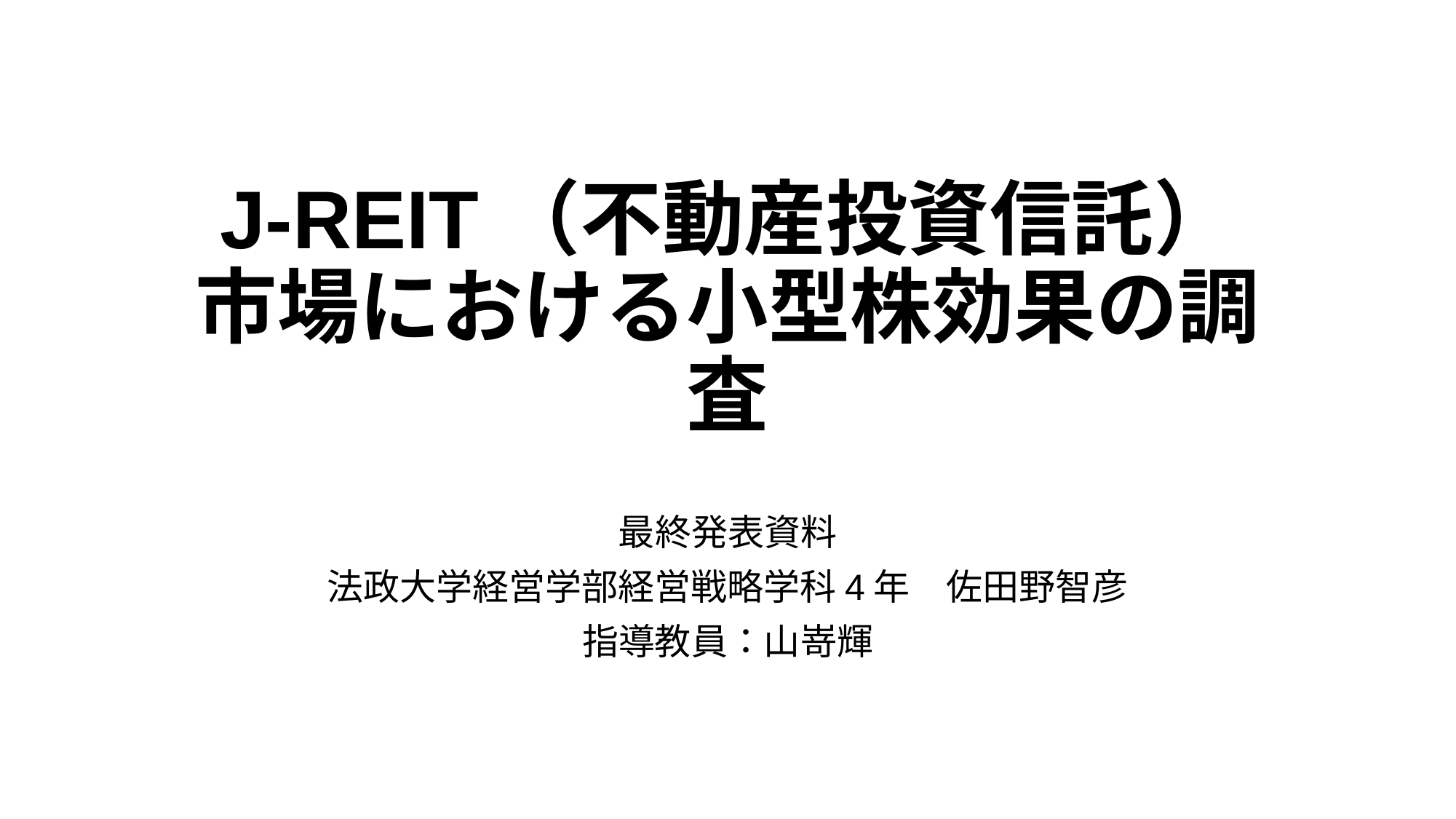

# J-REIT（不動産投資信託） 市場における小型株効果の調査
最終発表資料
法政大学経営学部経営戦略学科4年　佐田野智彦
指導教員：山嵜輝